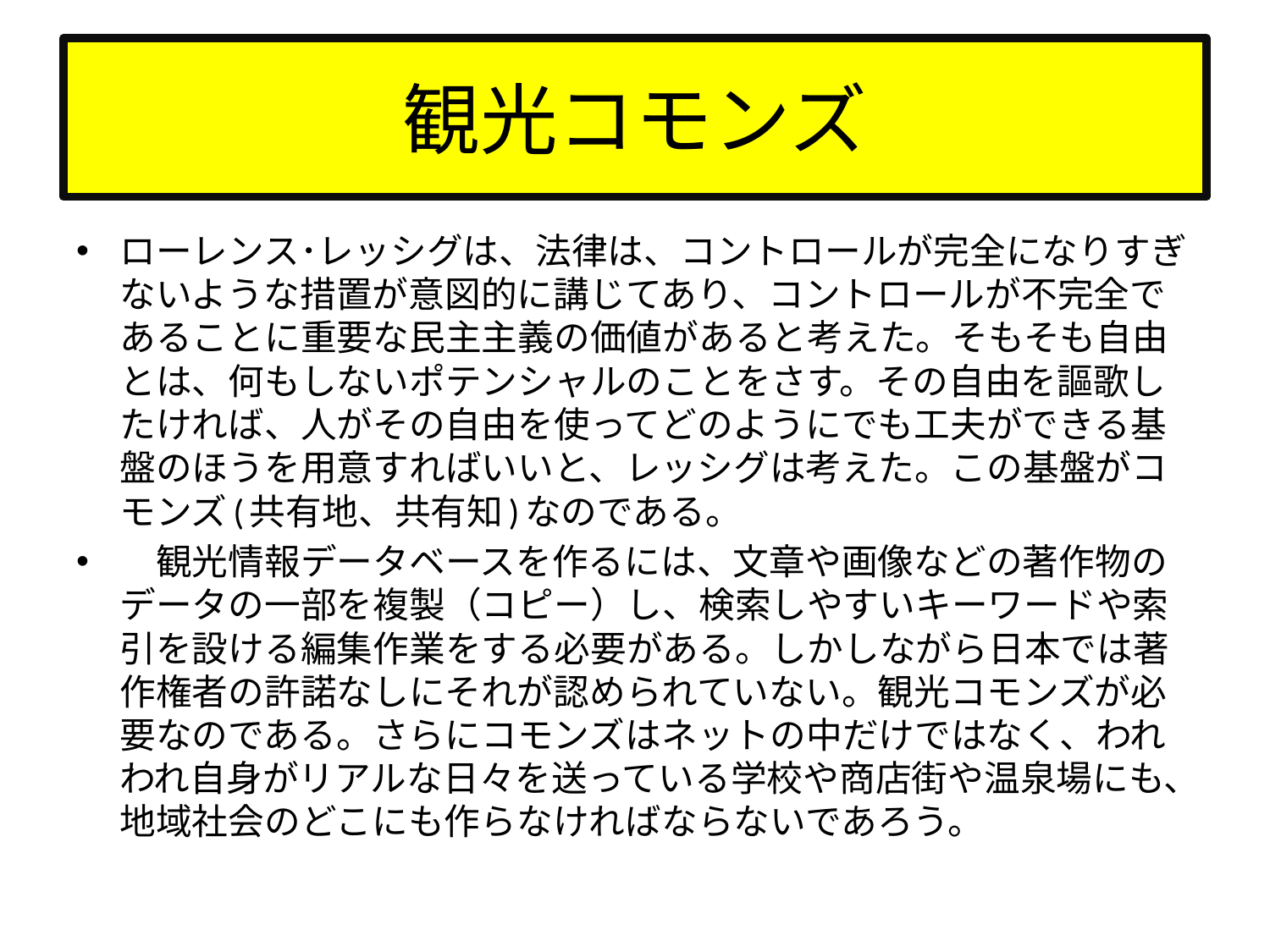

# 観光コモンズ
ローレンス･レッシグは、法律は、コントロールが完全になりすぎないような措置が意図的に講じてあり、コントロールが不完全であることに重要な民主主義の価値があると考えた。そもそも自由とは、何もしないポテンシャルのことをさす。その自由を謳歌したければ、人がその自由を使ってどのようにでも工夫ができる基盤のほうを用意すればいいと、レッシグは考えた。この基盤がコモンズ(共有地、共有知)なのである。
　観光情報データベースを作るには、文章や画像などの著作物のデータの一部を複製（コピー）し、検索しやすいキーワードや索引を設ける編集作業をする必要がある。しかしながら日本では著作権者の許諾なしにそれが認められていない。観光コモンズが必要なのである。さらにコモンズはネットの中だけではなく、われわれ自身がリアルな日々を送っている学校や商店街や温泉場にも、地域社会のどこにも作らなければならないであろう。